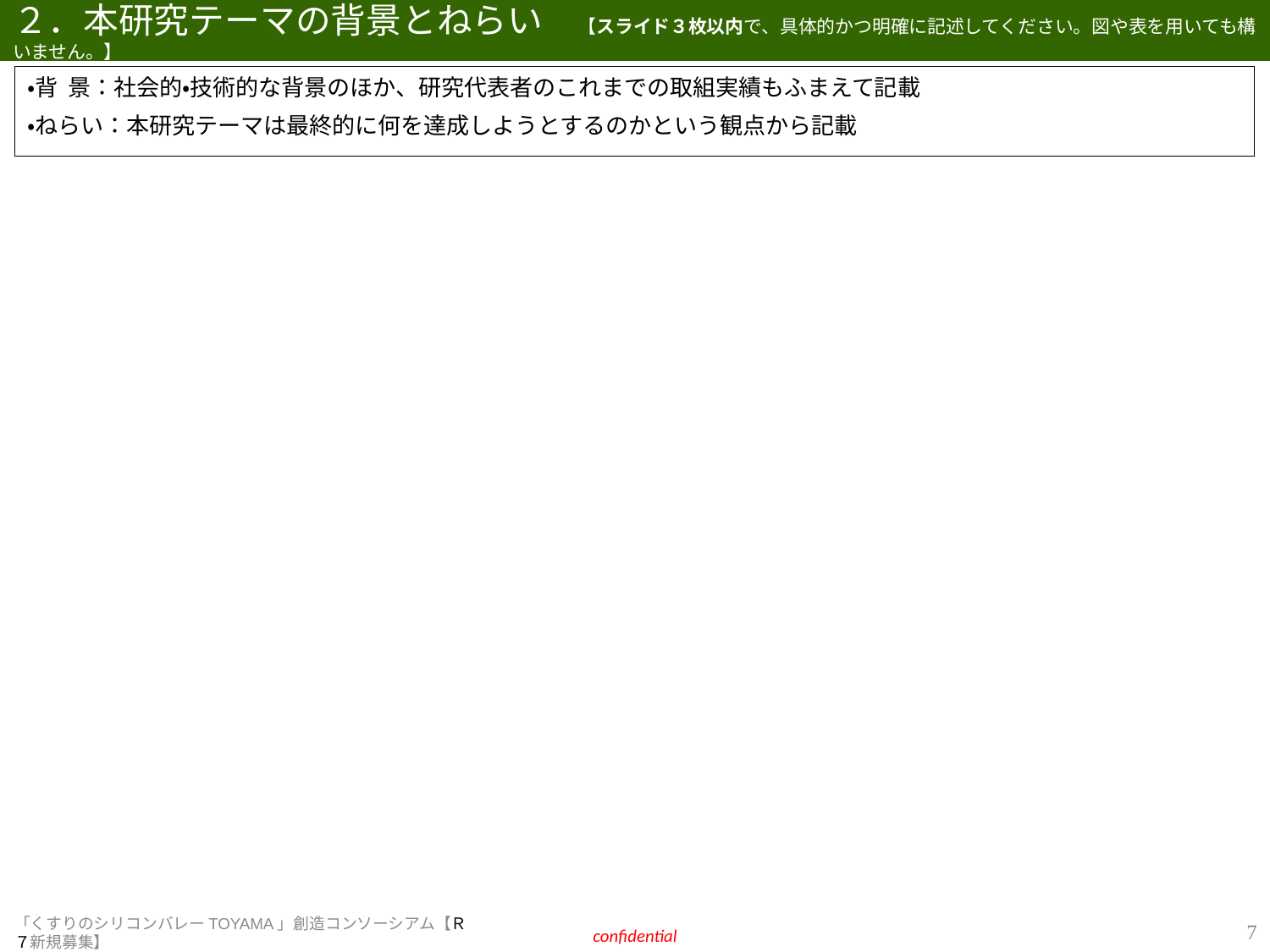

# ２．本研究テーマの背景とねらい　【スライド３枚以内で、具体的かつ明確に記述してください。図や表を用いても構いません。】
・背  景：社会的・技術的な背景のほか、研究代表者のこれまでの取組実績もふまえて記載
・ねらい：本研究テーマは最終的に何を達成しようとするのかという観点から記載
7
「くすりのシリコンバレーTOYAMA」創造コンソーシアム【Ｒ７新規募集】